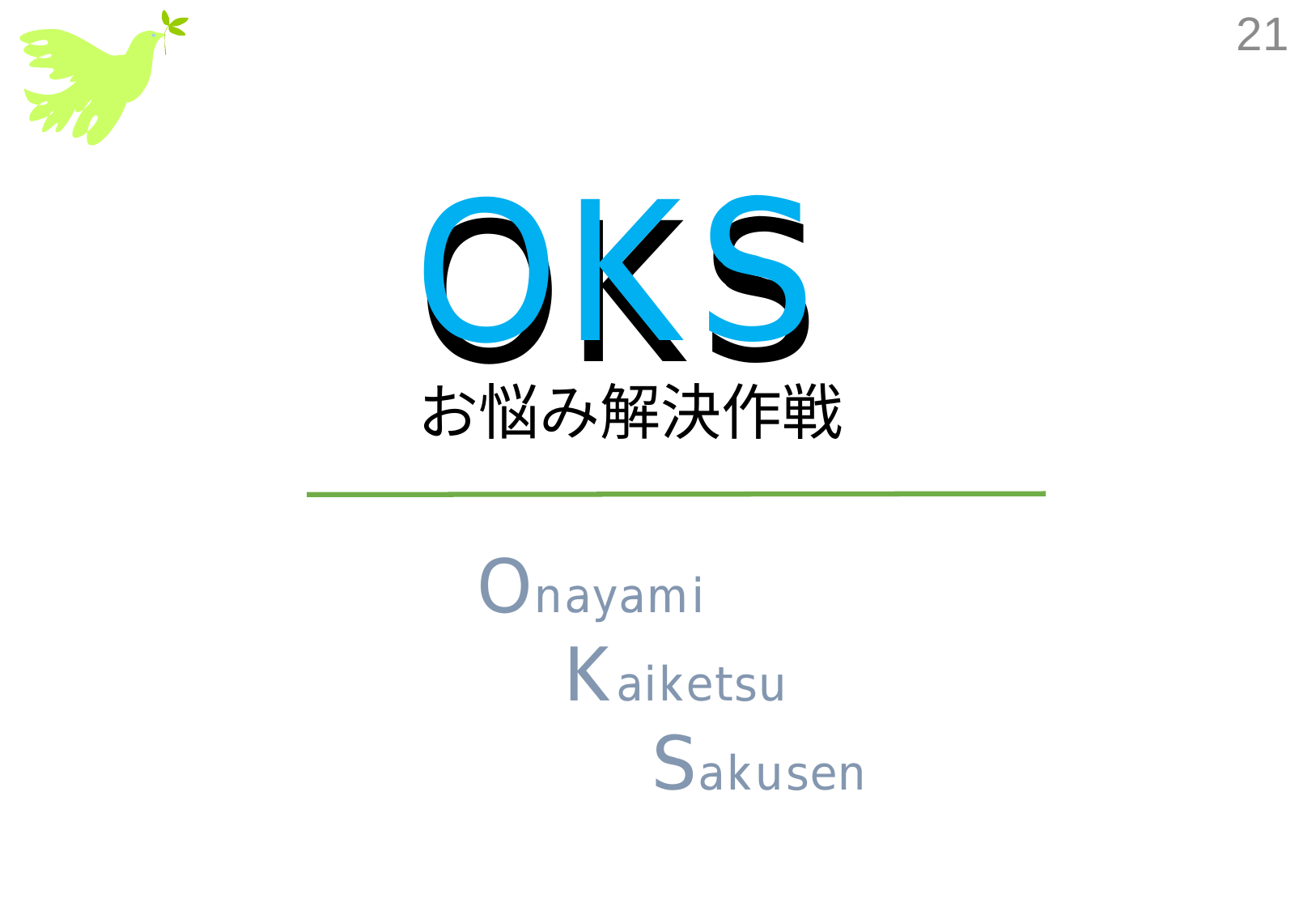

21
OKS
お悩み解決作戦
OKS

Onayami
    Kaiketsu
        Sakusen